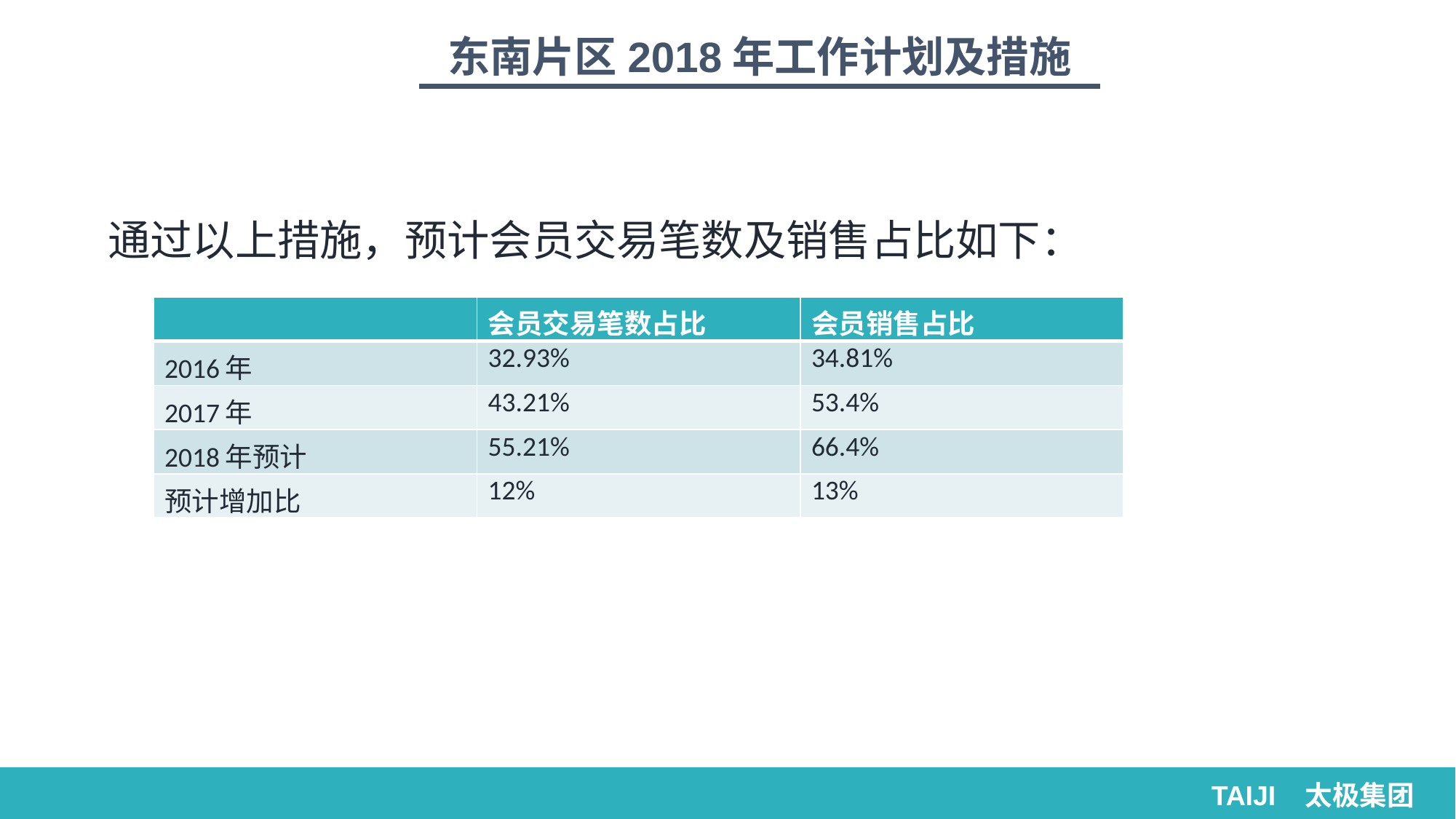

东南片区2018年工作计划及措施

通过以上措施，预计会员交易笔数及销售占比如下：

|  | 会员交易笔数占比 | 会员销售占比 |
| --- | --- | --- |
| 2016年 | 32.93% | 34.81% |
| 2017年 | 43.21% | 53.4% |
| 2018年预计 | 55.21% | 66.4% |
| 预计增加比 | 12% | 13% |

TAIJI   太极集团